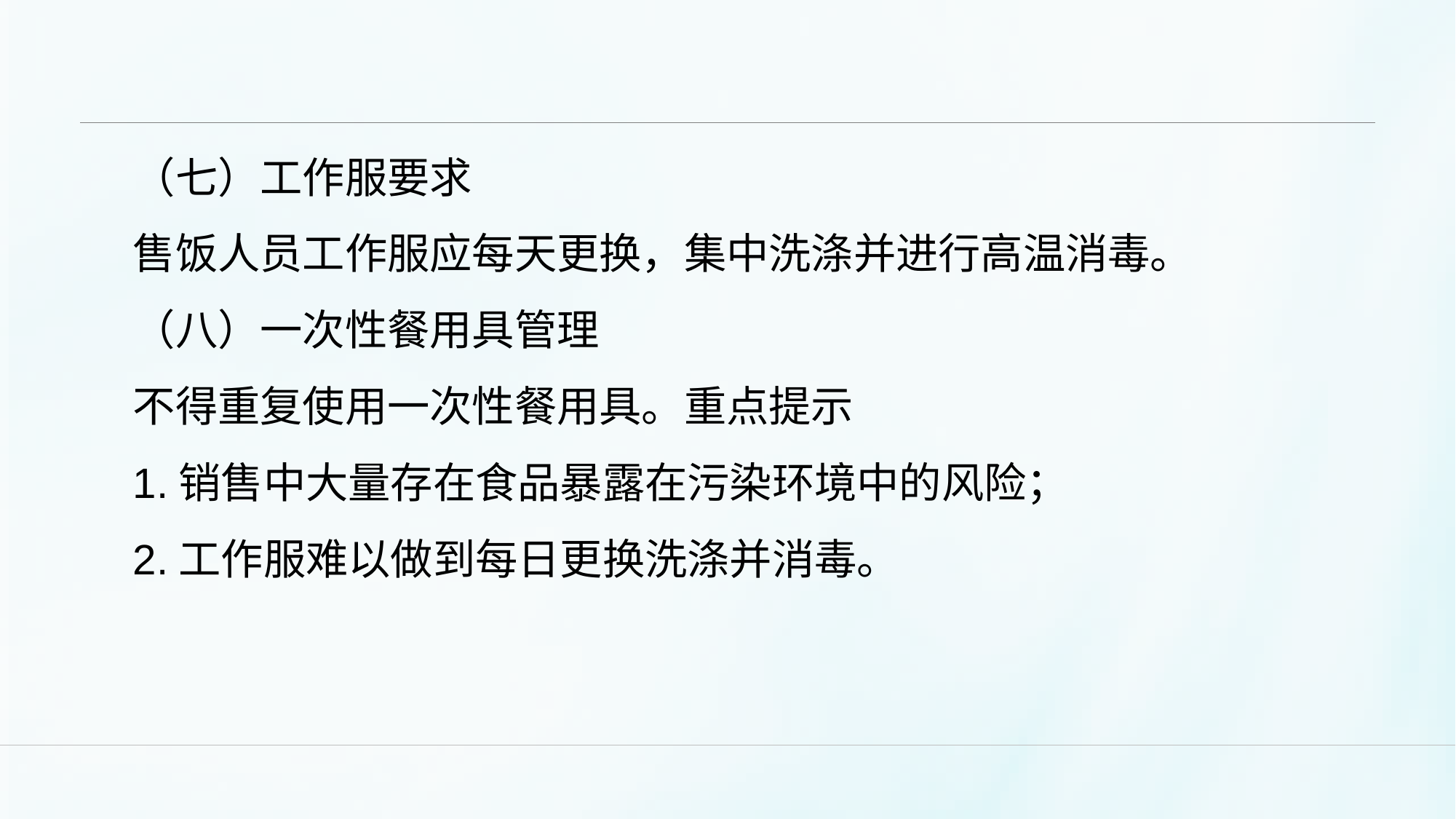

#
（七）工作服要求
售饭人员工作服应每天更换，集中洗涤并进行高温消毒。
（八）一次性餐用具管理
不得重复使用一次性餐用具。重点提示
1.销售中大量存在食品暴露在污染环境中的风险；
2.工作服难以做到每日更换洗涤并消毒。